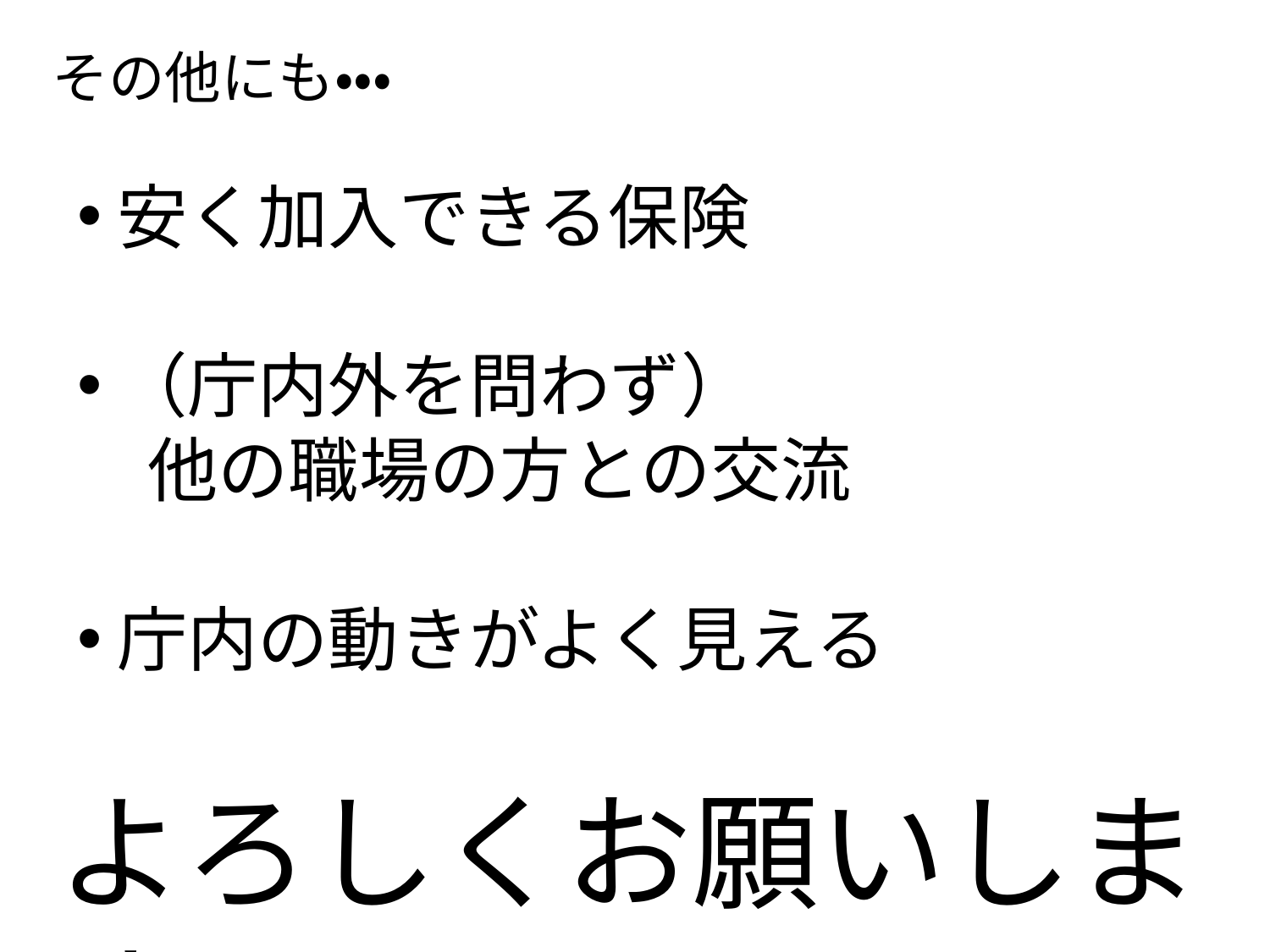

その他にも・・・
安く加入できる保険

（庁内外を問わず）
　他の職場の方との交流

庁内の動きがよく見える

よろしくお願いします